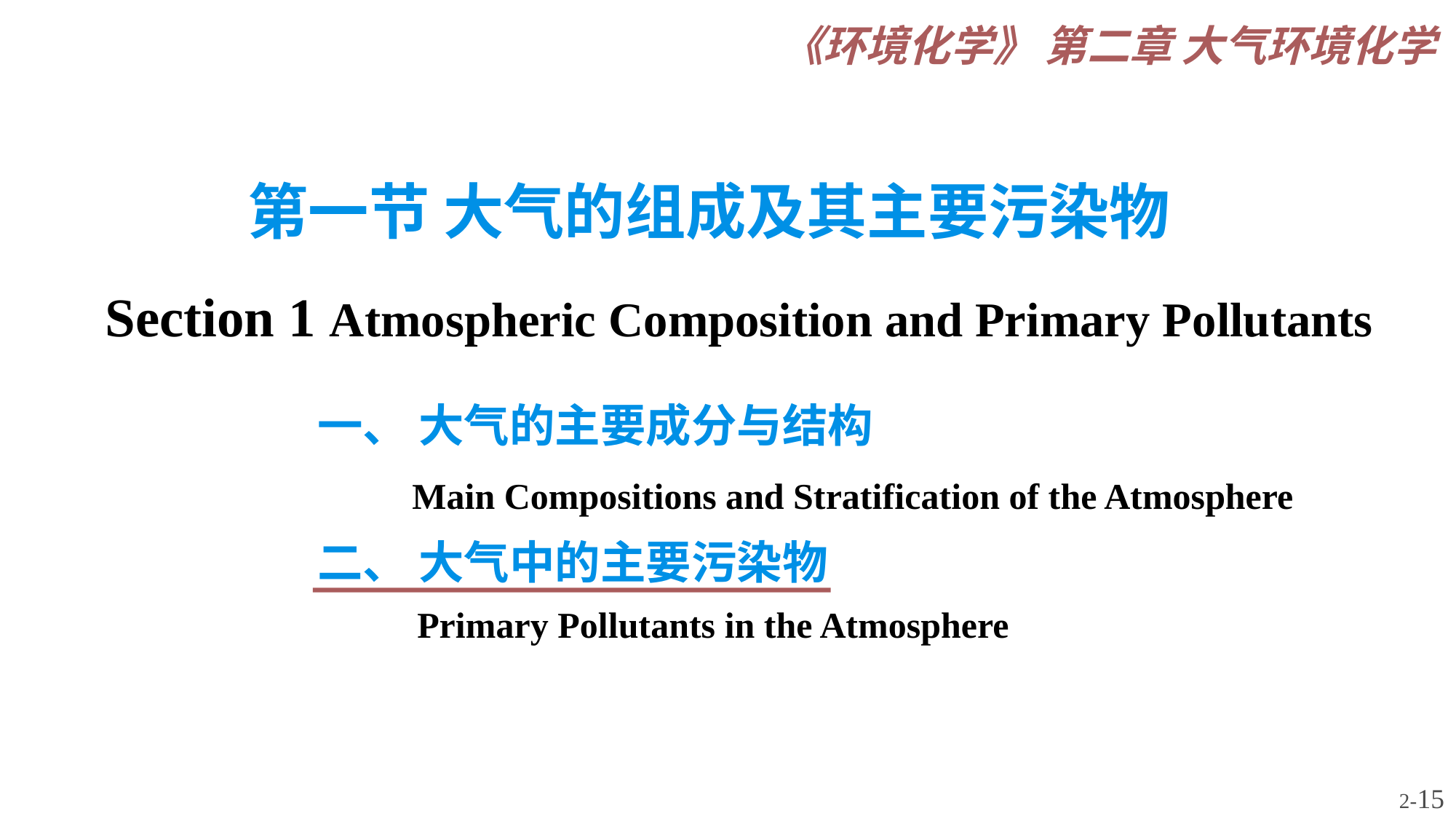

第一节 大气的组成及其主要污染物
   Section 1 Atmospheric Composition and Primary Pollutants
一、 大气的主要成分与结构
         Main Compositions and Stratification of the Atmosphere
二、 大气中的主要污染物
           Primary Pollutants in the Atmosphere

2-15